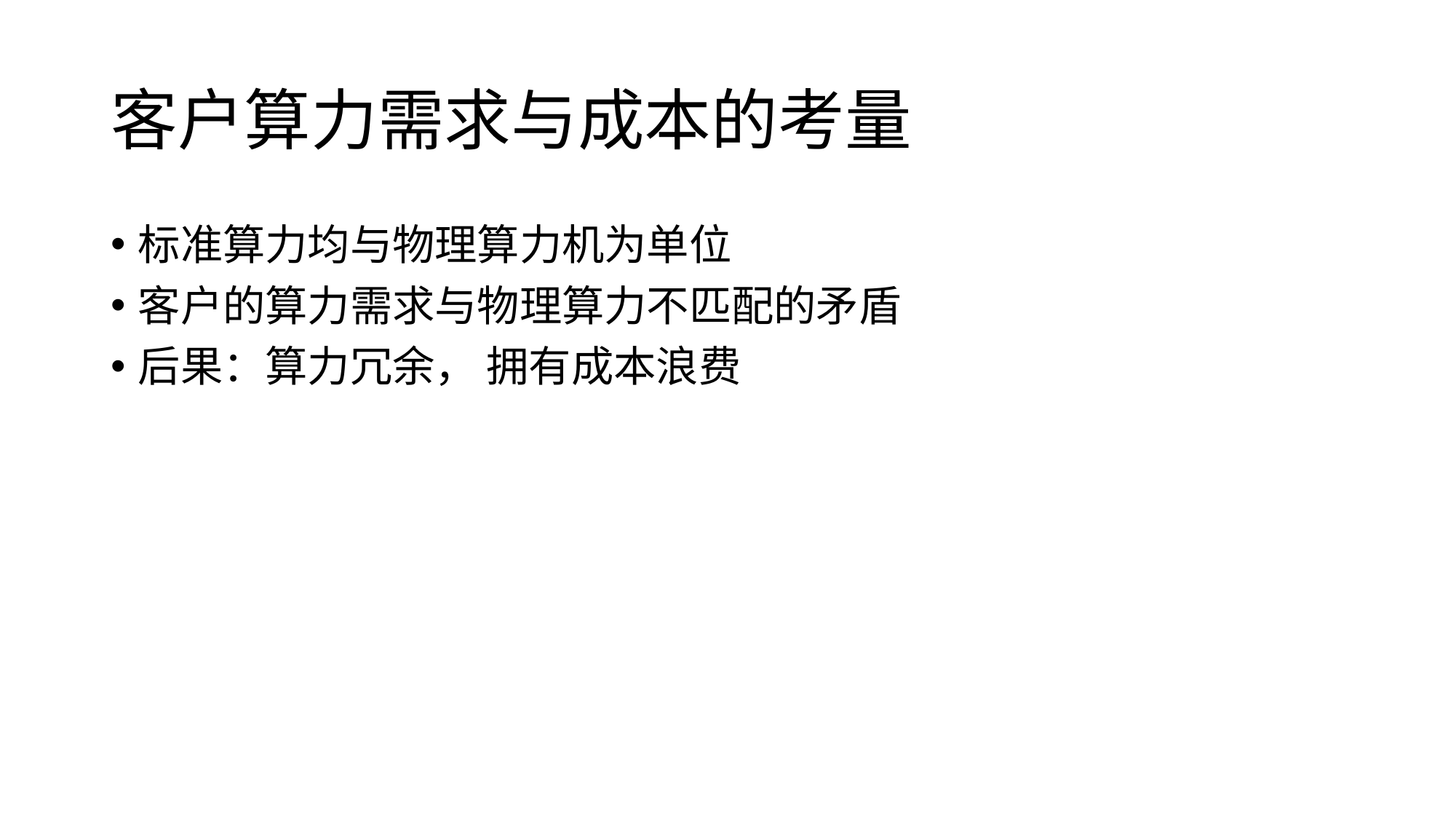

# 客户算力需求与成本的考量
标准算力均与物理算力机为单位
客户的算力需求与物理算力不匹配的矛盾
后果：算力冗余， 拥有成本浪费